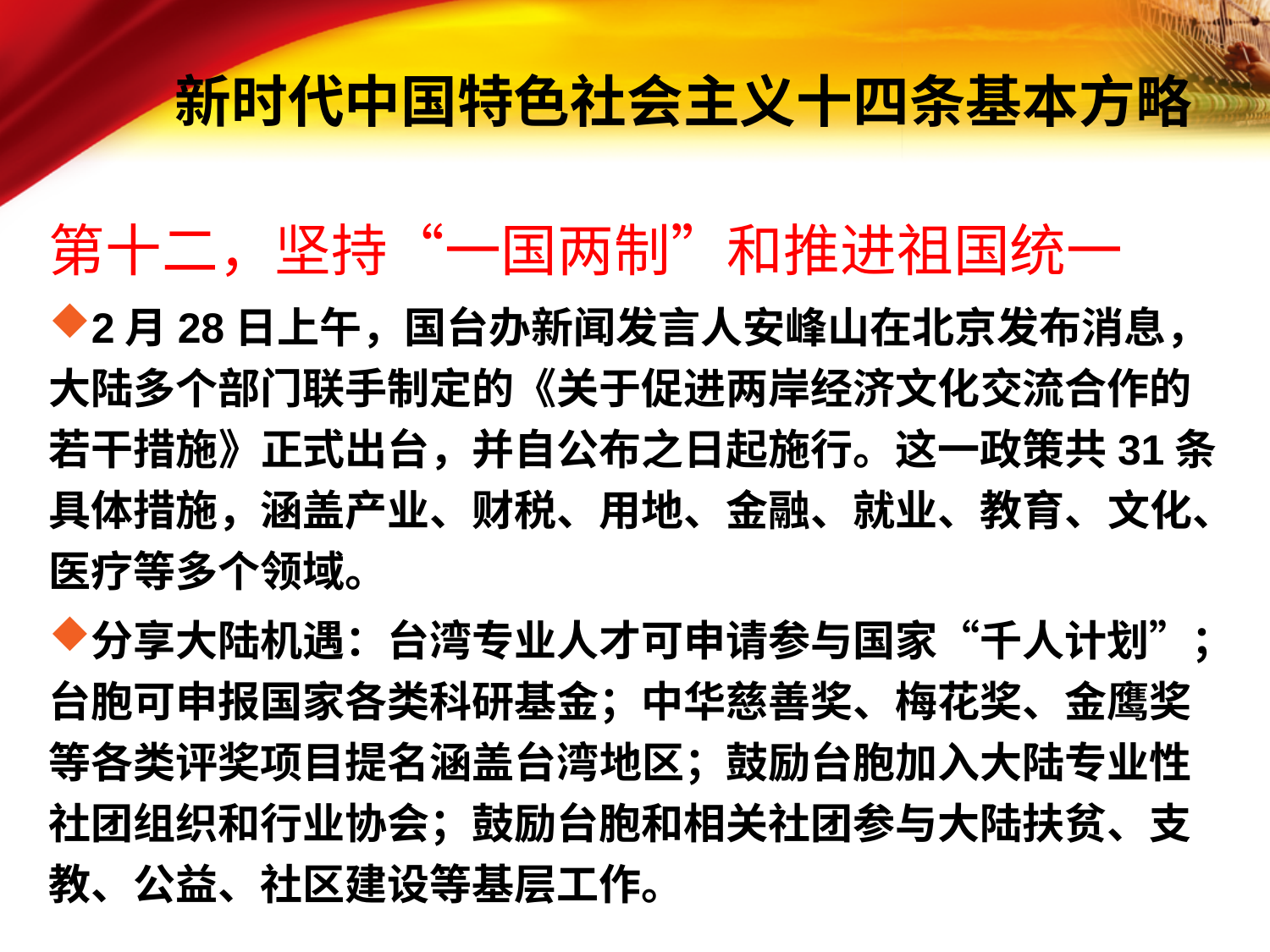

# 新时代中国特色社会主义十四条基本方略
第十二，坚持“一国两制”和推进祖国统一
2月28日上午，国台办新闻发言人安峰山在北京发布消息，大陆多个部门联手制定的《关于促进两岸经济文化交流合作的若干措施》正式出台，并自公布之日起施行。这一政策共31条具体措施，涵盖产业、财税、用地、金融、就业、教育、文化、医疗等多个领域。
分享大陆机遇：台湾专业人才可申请参与国家“千人计划”；台胞可申报国家各类科研基金；中华慈善奖、梅花奖、金鹰奖等各类评奖项目提名涵盖台湾地区；鼓励台胞加入大陆专业性社团组织和行业协会；鼓励台胞和相关社团参与大陆扶贫、支教、公益、社区建设等基层工作。